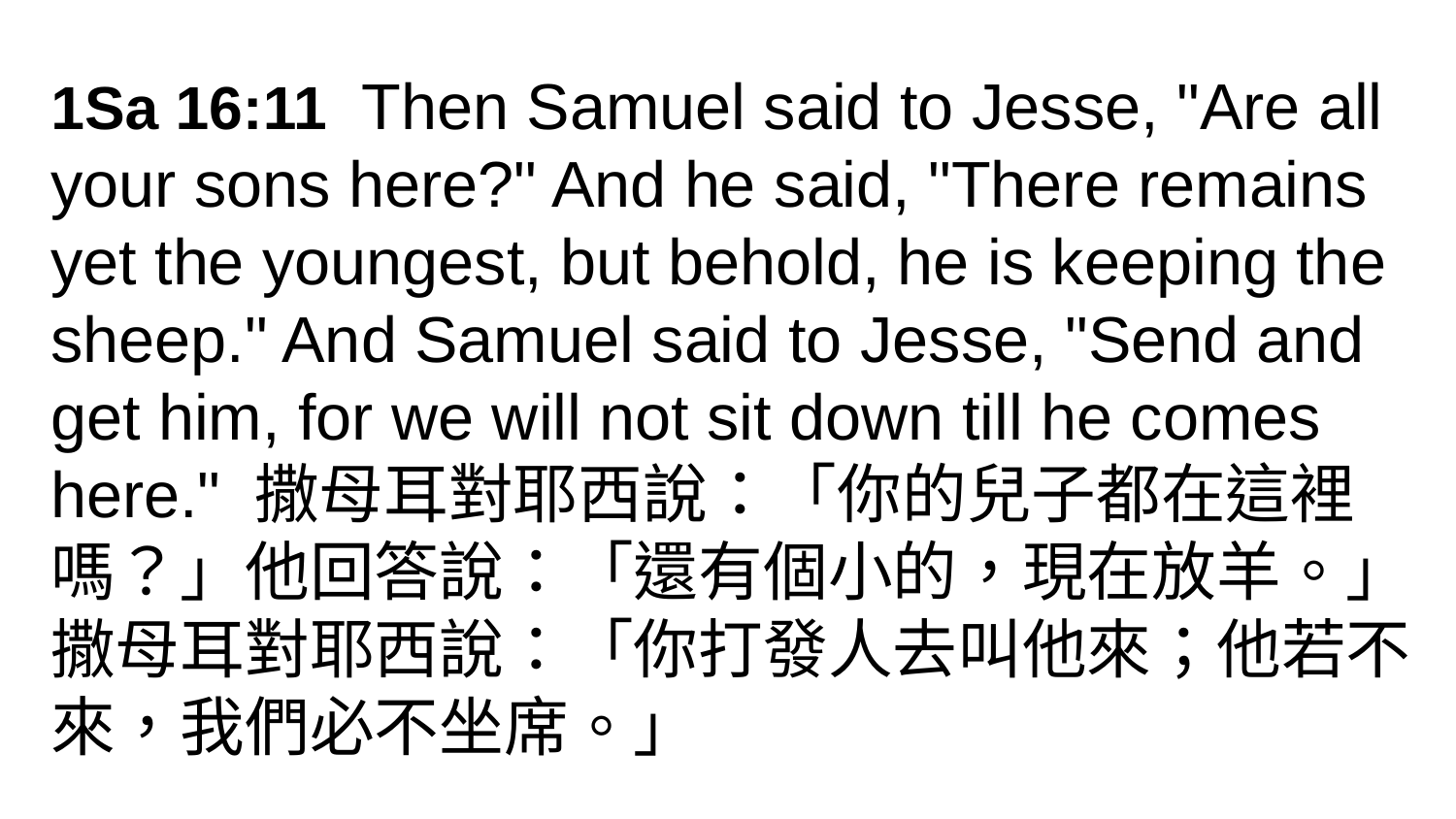

1Sa 16:11  Then Samuel said to Jesse, "Are all your sons here?" And he said, "There remains yet the youngest, but behold, he is keeping the sheep." And Samuel said to Jesse, "Send and get him, for we will not sit down till he comes here." 撒母耳對耶西說：「你的兒子都在這裡嗎？」他回答說：「還有個小的，現在放羊。」撒母耳對耶西說：「你打發人去叫他來；他若不來，我們必不坐席。」